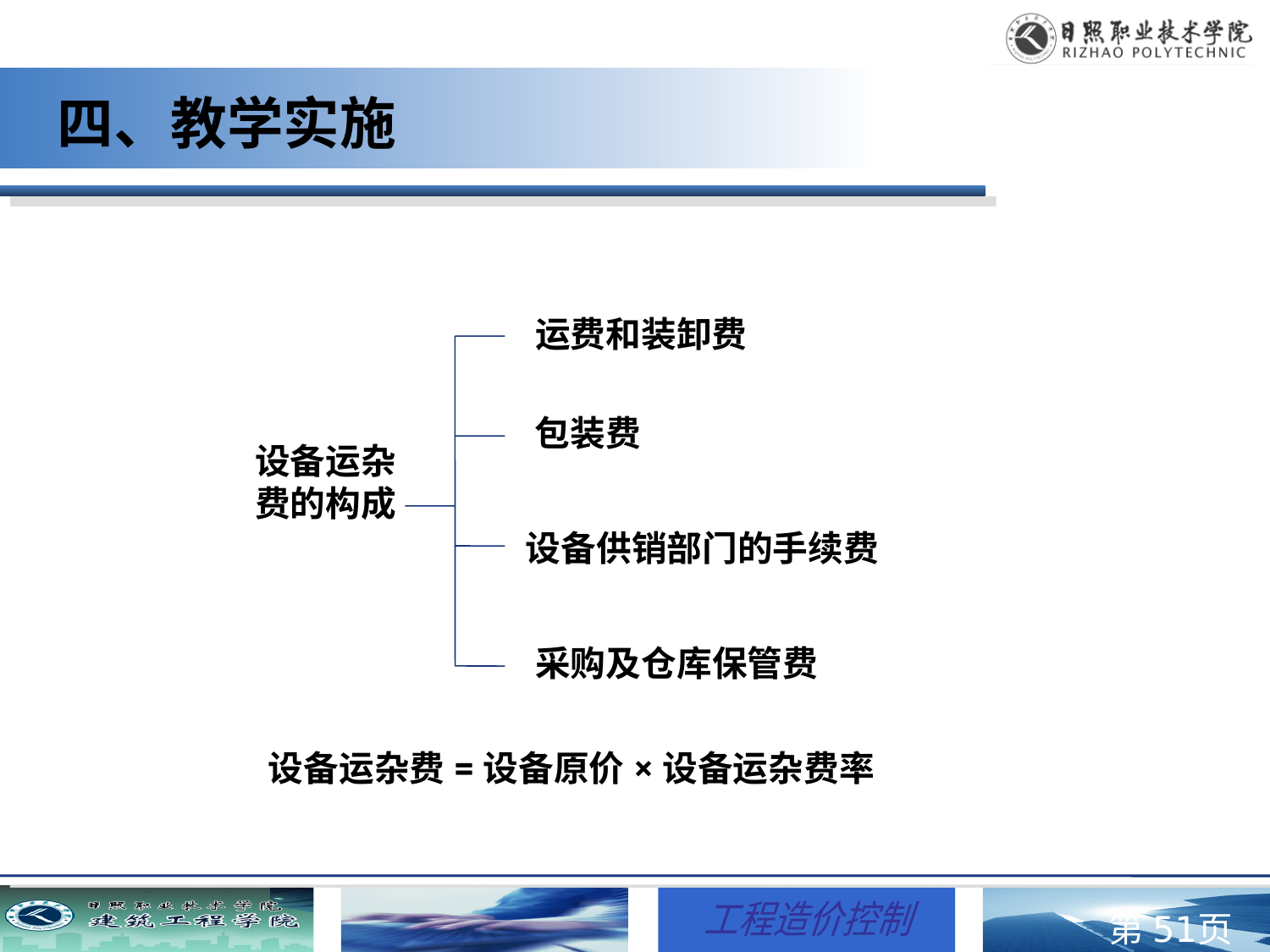

四、教学实施

运费和装卸费

包装费
设备运杂费的构成

设备供销部门的手续费
采购及仓库保管费
设备运杂费=设备原价×设备运杂费率
第51页